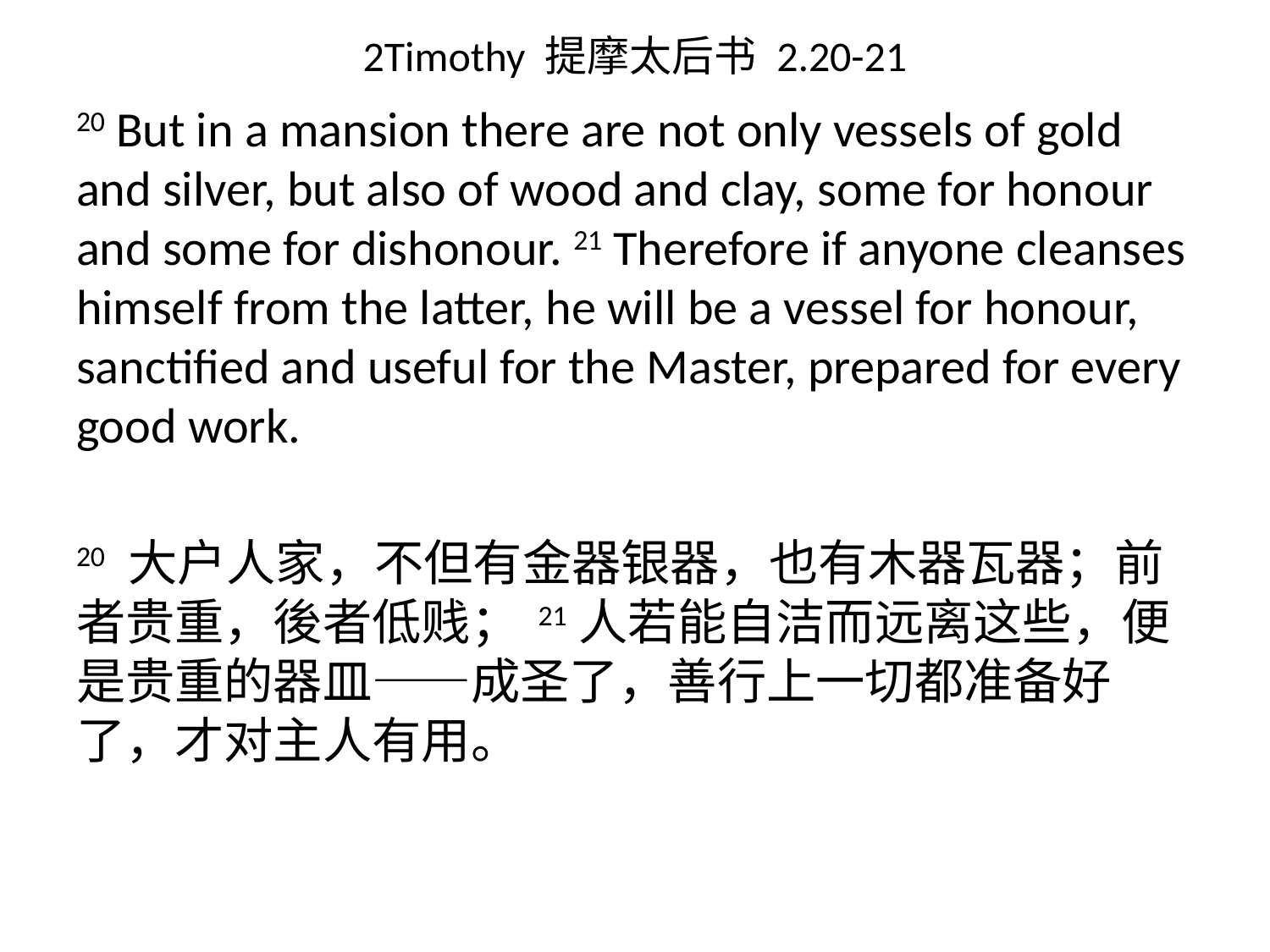

# 2Timothy 提摩太后书 2.20-21
20 But in a mansion there are not only vessels of gold and silver, but also of wood and clay, some for honour and some for dishonour. 21 Therefore if anyone cleanses himself from the latter, he will be a vessel for honour, sanctified and useful for the Master, prepared for every good work.

20 大户人家，不但有金器银器，也有木器瓦器；前者贵重，後者低贱； 21人若能自洁而远离这些，便是贵重的器皿——成圣了，善行上一切都准备好了，才对主人有用。